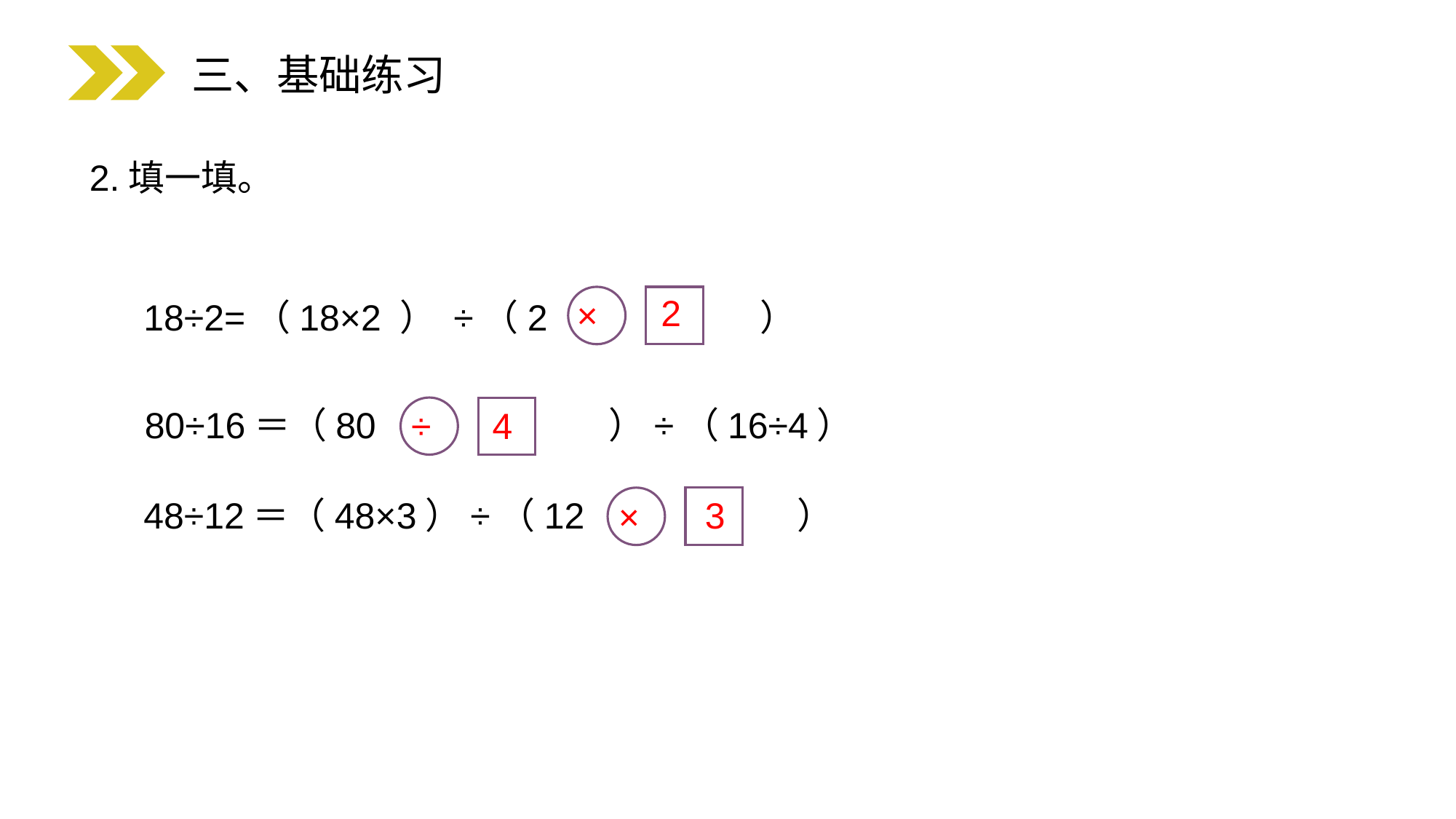

三、基础练习
2.填一填。
2

×
18÷2=（18×2 ） ÷（2                    ）
80÷16＝（80                      ）÷（16÷4）

÷
4
48÷12＝（48×3）÷（12                    ）
3

×